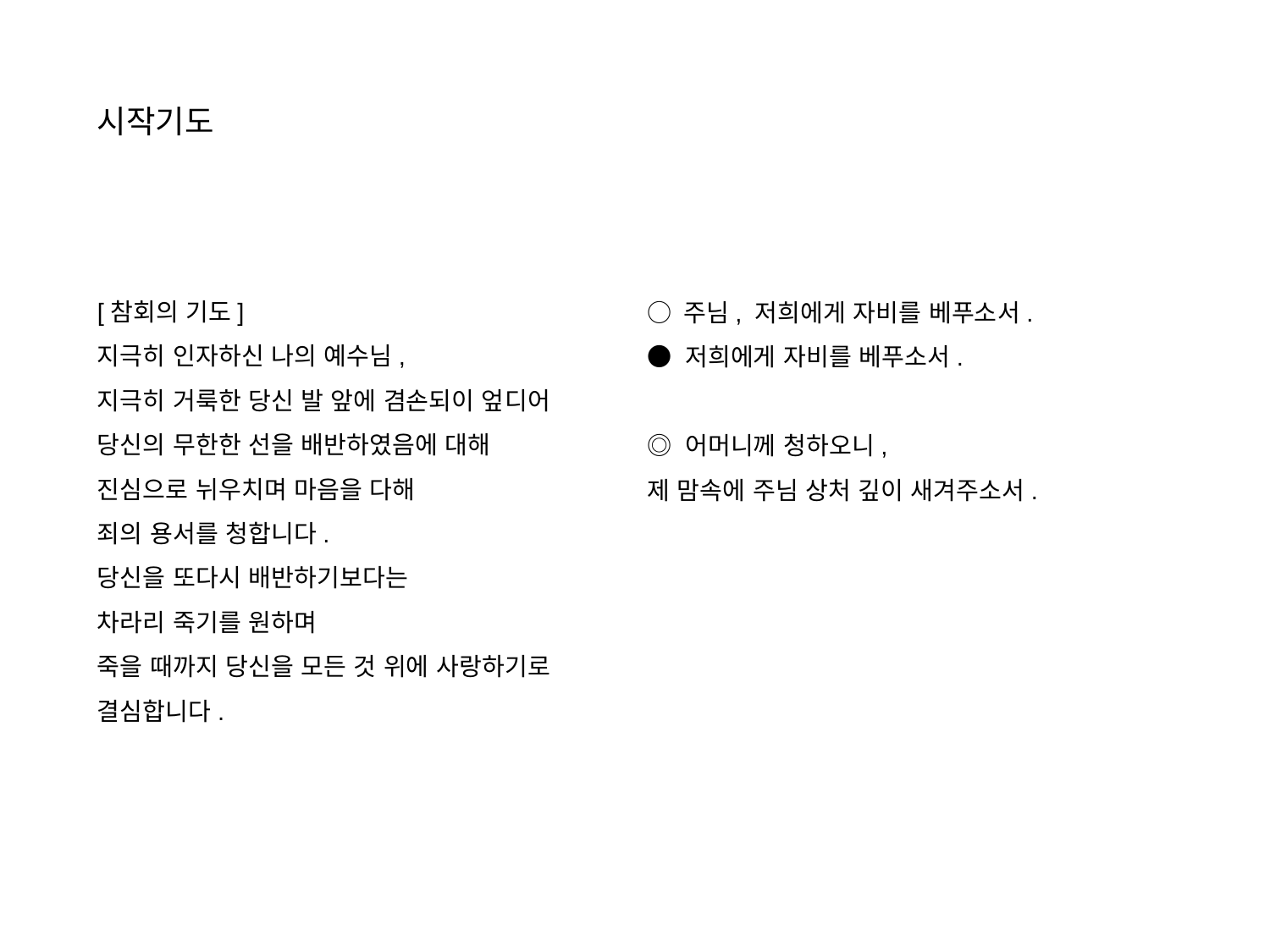

시작기도
[참회의 기도]
지극히 인자하신 나의 예수님,
지극히 거룩한 당신 발 앞에 겸손되이 엎디어
당신의 무한한 선을 배반하였음에 대해
진심으로 뉘우치며 마음을 다해
죄의 용서를 청합니다.
당신을 또다시 배반하기보다는
차라리 죽기를 원하며
죽을 때까지 당신을 모든 것 위에 사랑하기로
결심합니다.
○ 주님, 저희에게 자비를 베푸소서.
● 저희에게 자비를 베푸소서.

◎ 어머니께 청하오니,
제 맘속에 주님 상처 깊이 새겨주소서.